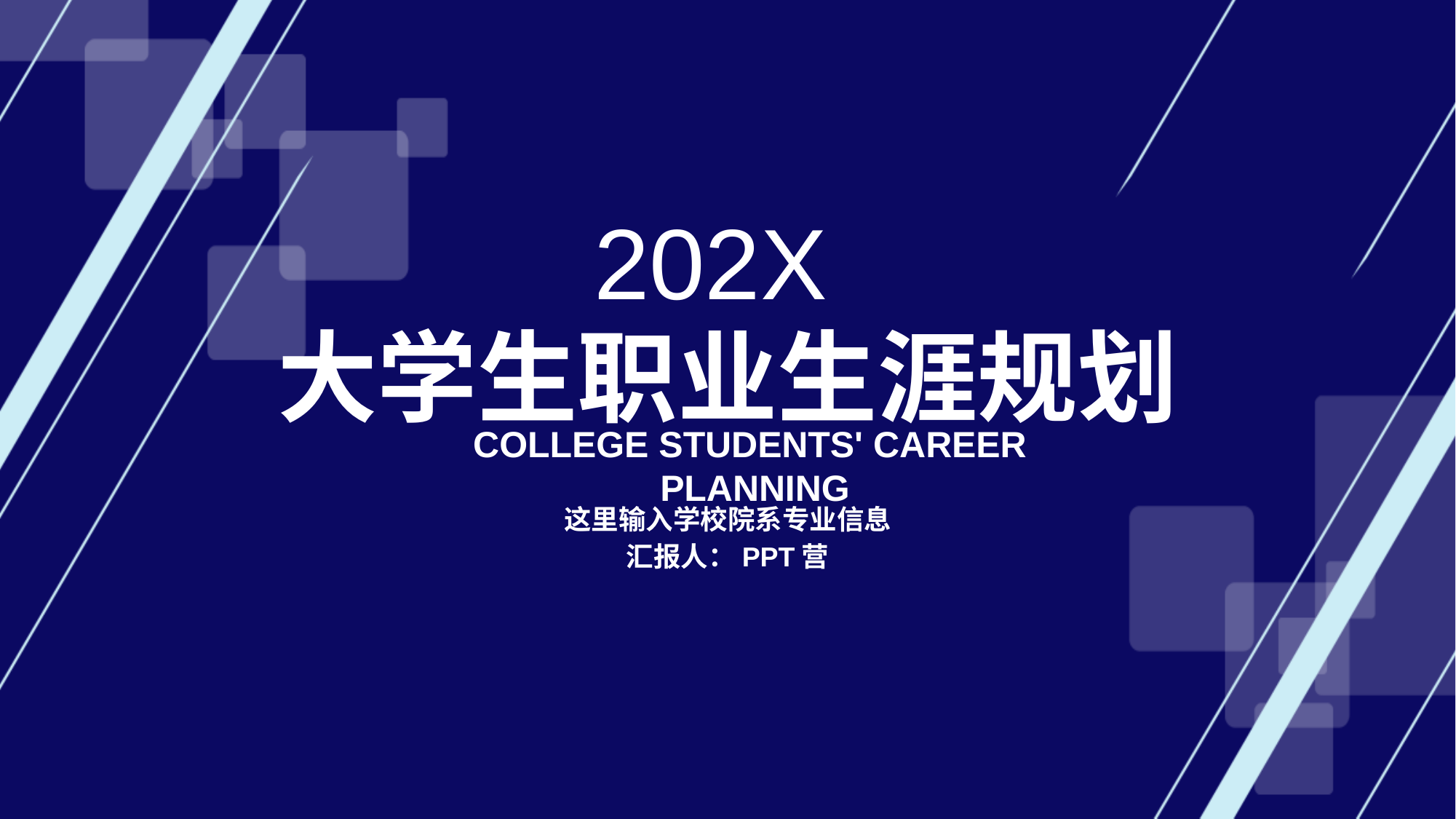

202X
大学生职业生涯规划
COLLEGE STUDENTS' CAREER  PLANNING
这里输入学校院系专业信息
汇报人：PPT营